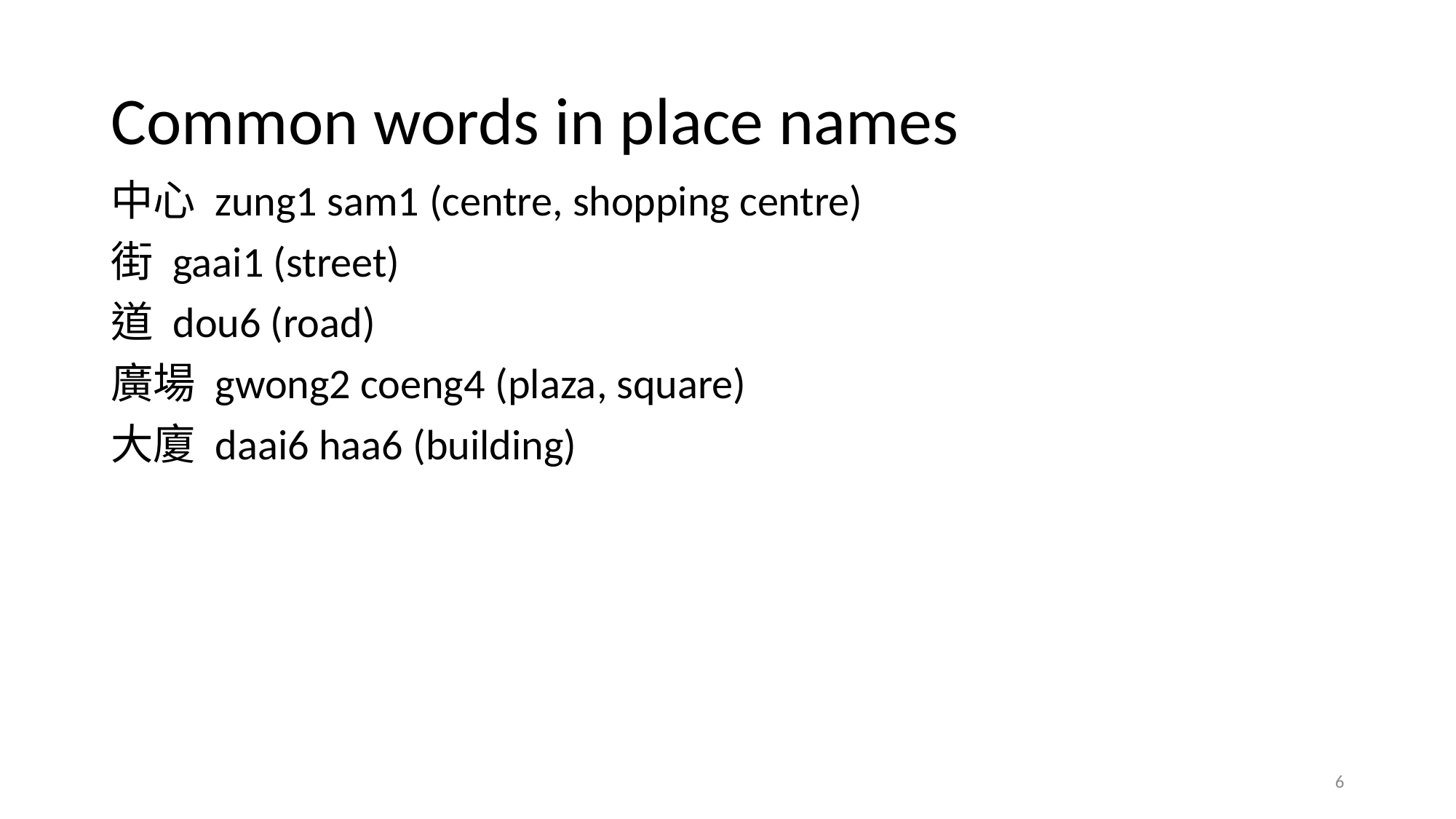

# Common words in place names
中心 zung1 sam1 (centre, shopping centre)
街 gaai1 (street)
道 dou6 (road)
廣場 gwong2 coeng4 (plaza, square)
大廈 daai6 haa6 (building)
6